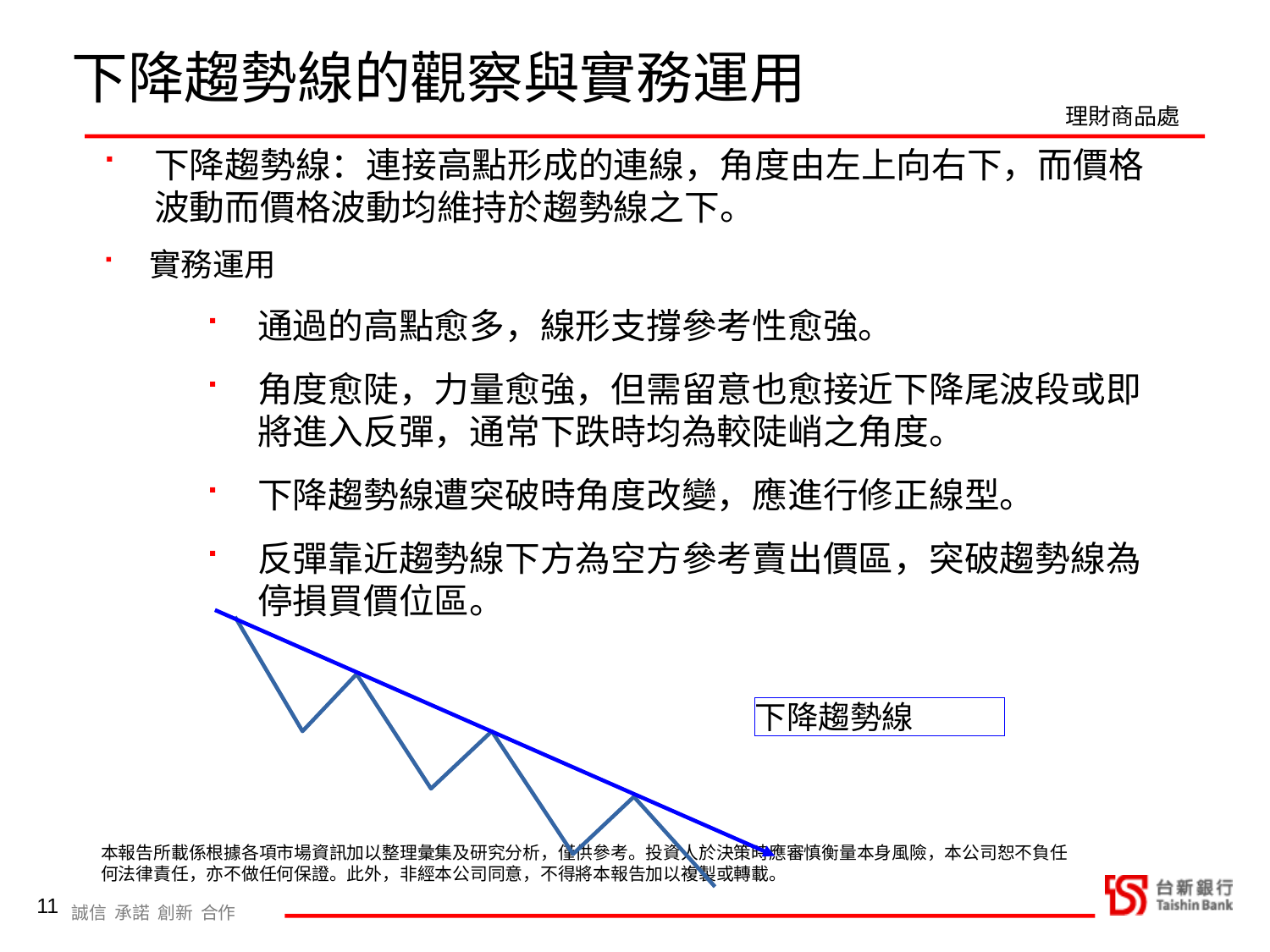

下降趨勢線的觀察與實務運用
下降趨勢線：連接高點形成的連線，角度由左上向右下，而價格波動而價格波動均維持於趨勢線之下。
實務運用
通過的高點愈多，線形支撐參考性愈強。
角度愈陡，力量愈強，但需留意也愈接近下降尾波段或即將進入反彈，通常下跌時均為較陡峭之角度。
下降趨勢線遭突破時角度改變，應進行修正線型。
反彈靠近趨勢線下方為空方參考賣出價區，突破趨勢線為停損買價位區。

下降趨勢線
11